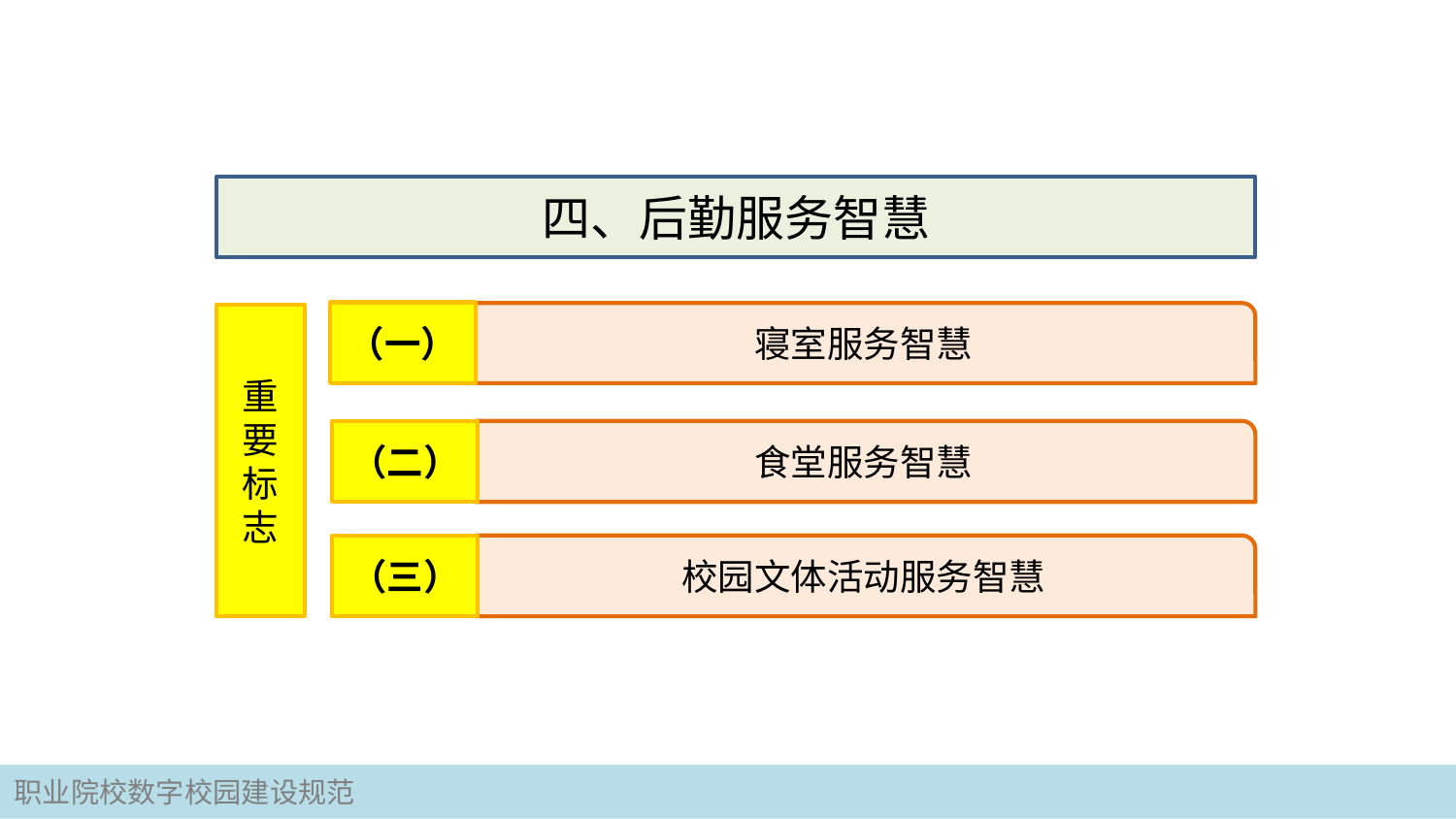

四、后勤服务智慧
（一）
寝室服务智慧
重要标志
食堂服务智慧
（二）
（三）
校园文体活动服务智慧
职业院校数字校园建设规范